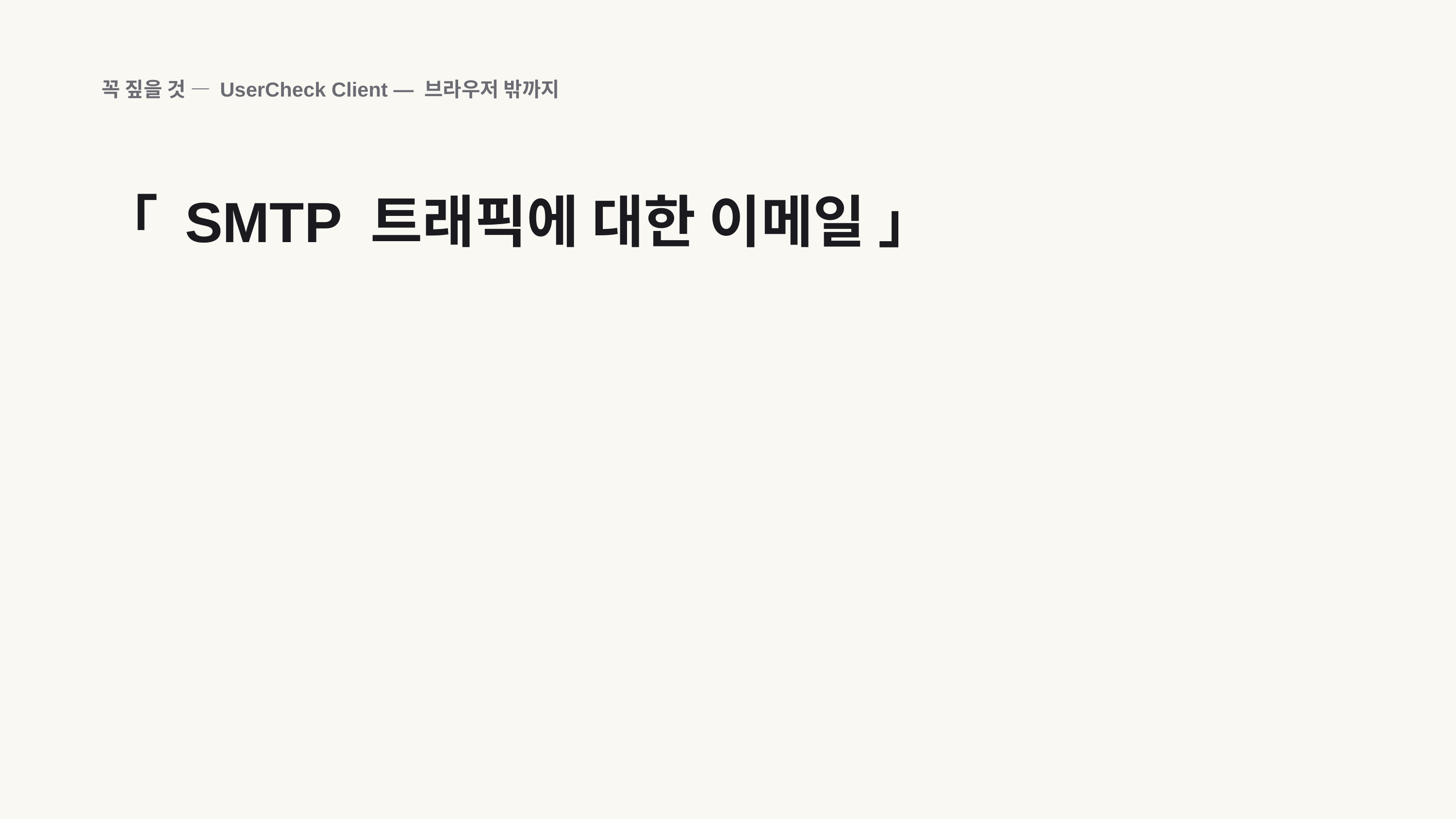

꼭 짚을 것 — UserCheck Client — 브라우저 밖까지
「 SMTP 트래픽에 대한 이메일 」